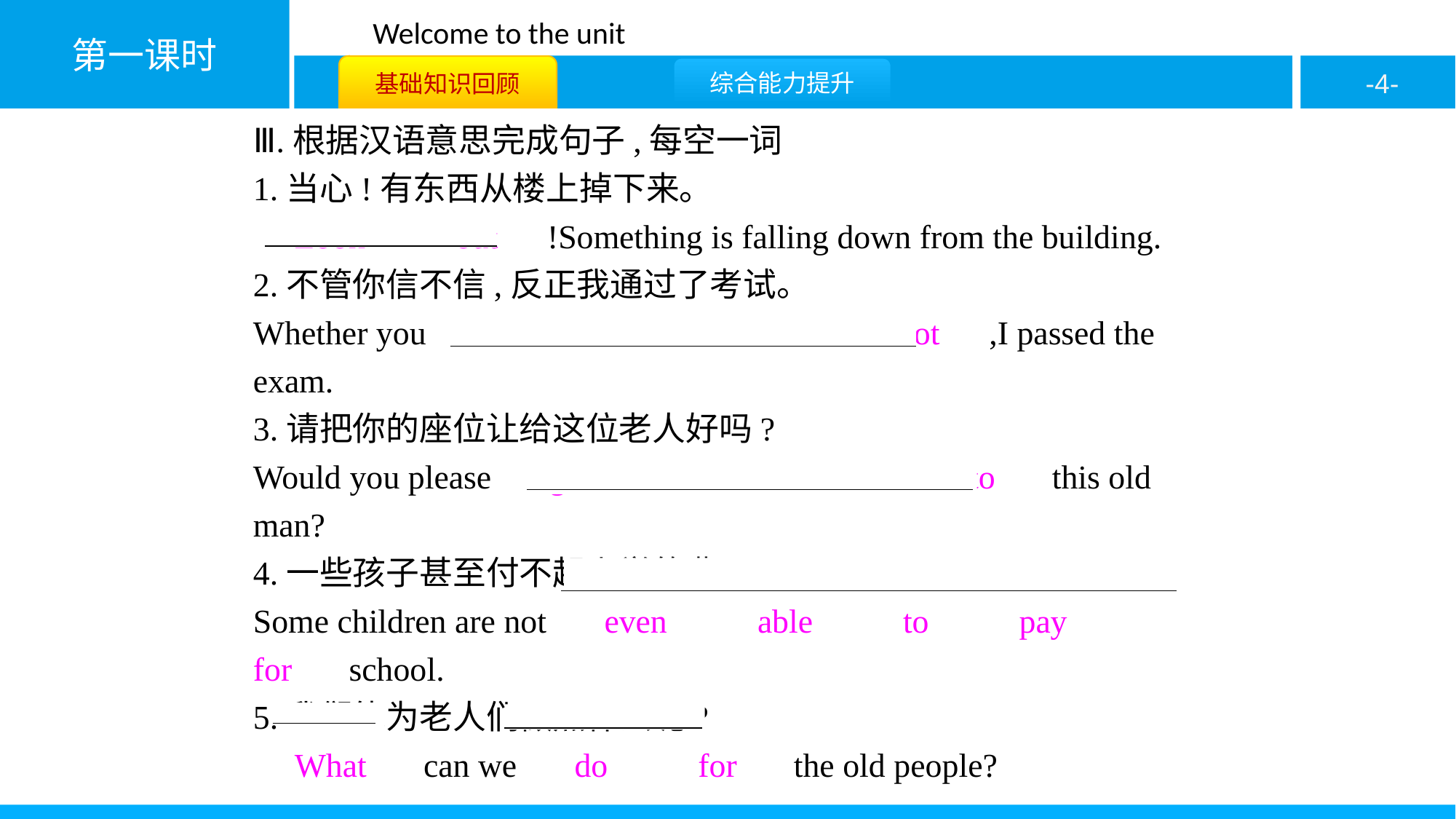

Ⅲ.根据汉语意思完成句子,每空一词
1.当心!有东西从楼上掉下来。
　Look　 　out　!Something is falling down from the building.
2.不管你信不信,反正我通过了考试。
Whether you 　believe　 　it　 　or　 　not　,I passed the exam.
3.请把你的座位让给这位老人好吗?
Would you please 　give　 　the　 　seat　 　to　 this old man?
4.一些孩子甚至付不起上学的费用。
Some children are not 　even　 　able　 　to　 　pay　 　for　 school.
5.我们能为老人们做点什么呢?
　What　 can we 　do　 　for　 the old people?